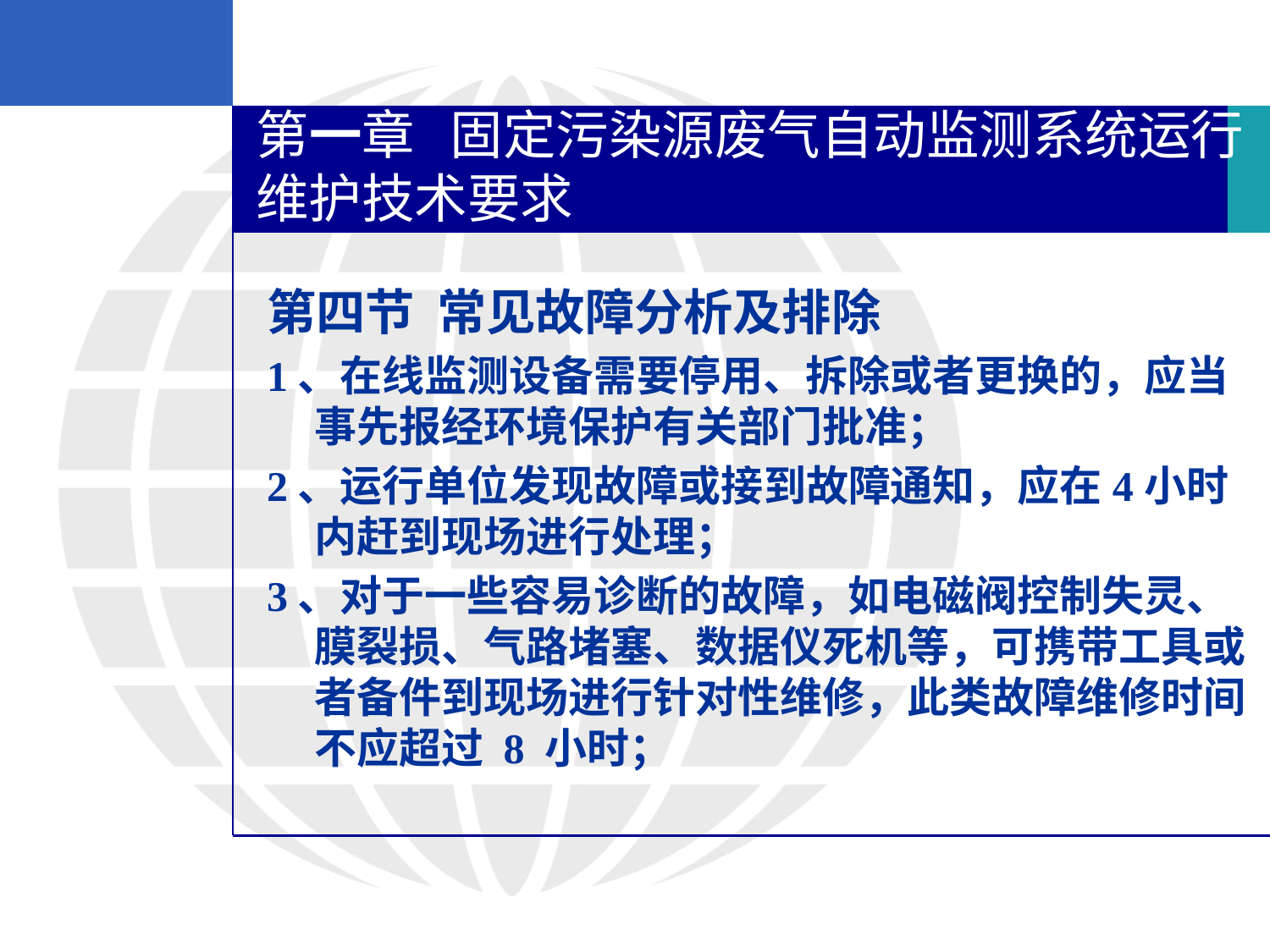

第一章   固定污染源废气自动监测系统运行维护技术要求
第四节  常见故障分析及排除
1、在线监测设备需要停用、拆除或者更换的，应当事先报经环境保护有关部门批准；
2、运行单位发现故障或接到故障通知，应在4小时内赶到现场进行处理；
3、对于一些容易诊断的故障，如电磁阀控制失灵、膜裂损、气路堵塞、数据仪死机等，可携带工具或者备件到现场进行针对性维修，此类故障维修时间不应超过 8 小时；